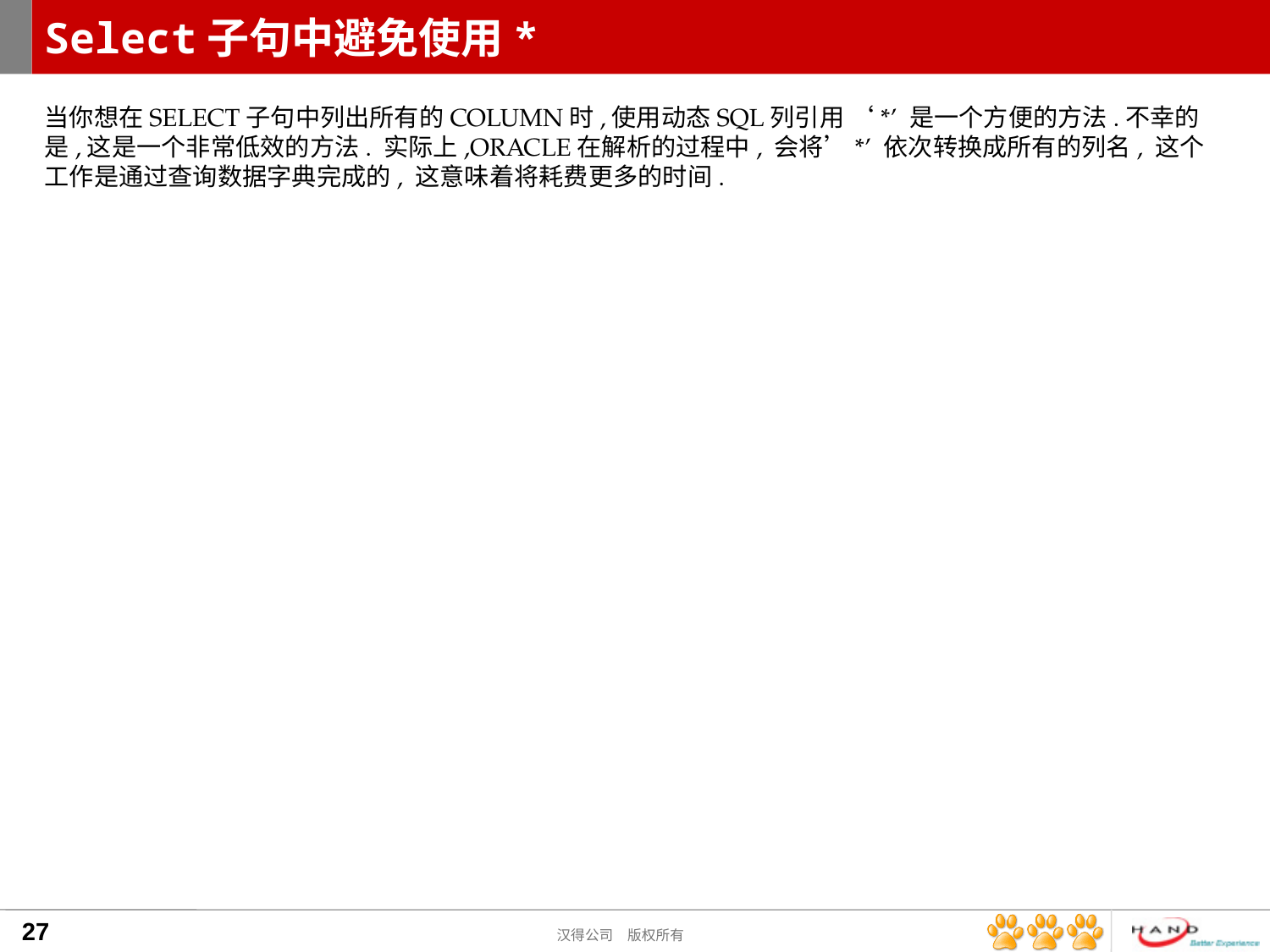

# Select子句中避免使用*
当你想在SELECT子句中列出所有的COLUMN时,使用动态SQL列引用 ‘*’ 是一个方便的方法.不幸的是,这是一个非常低效的方法. 实际上,ORACLE在解析的过程中, 会将’*’ 依次转换成所有的列名, 这个工作是通过查询数据字典完成的, 这意味着将耗费更多的时间.

27